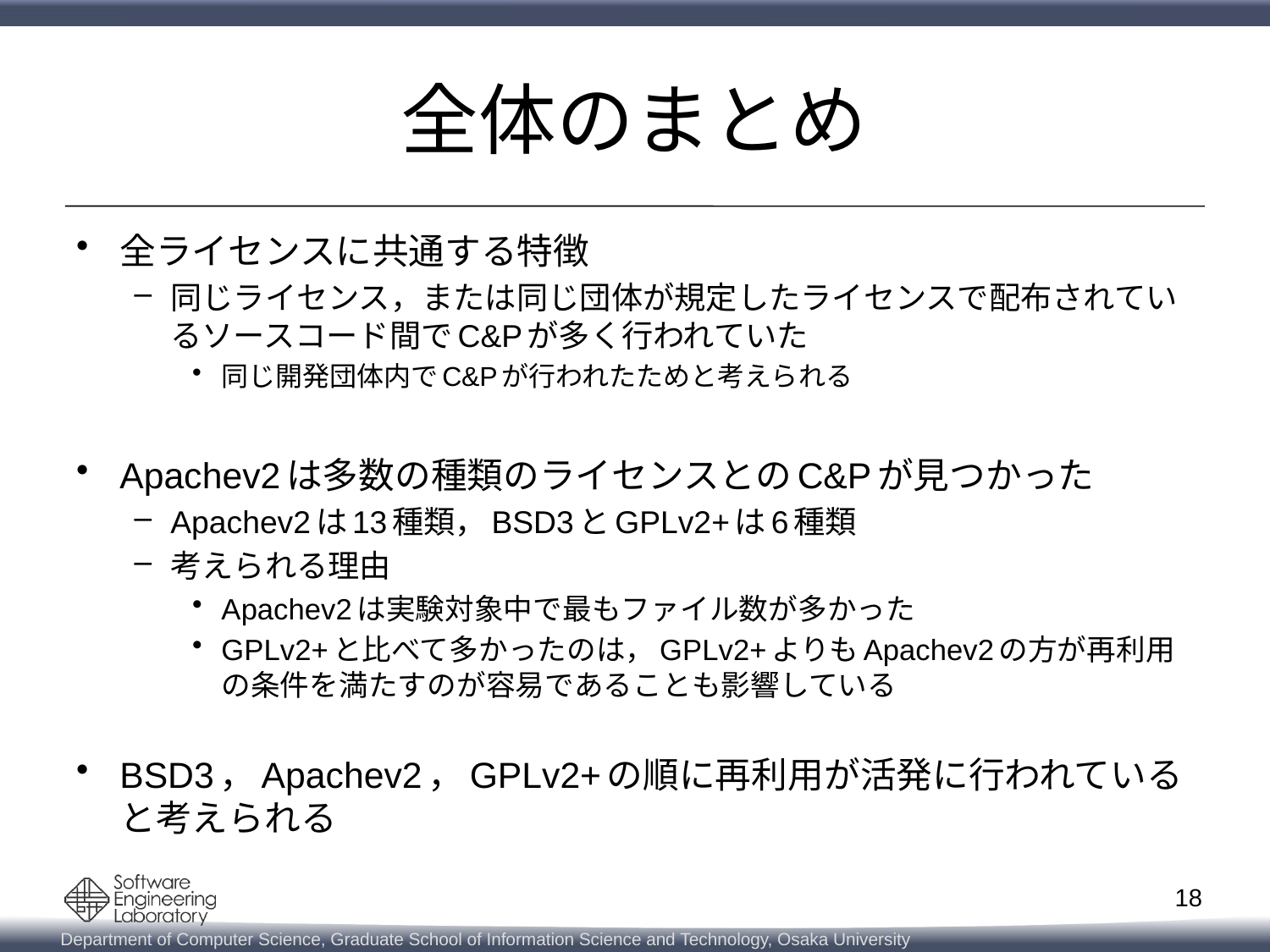

# 全体のまとめ
全ライセンスに共通する特徴
同じライセンス，または同じ団体が規定したライセンスで配布されているソースコード間でC&Pが多く行われていた
同じ開発団体内でC&Pが行われたためと考えられる

Apachev2は多数の種類のライセンスとのC&Pが見つかった
Apachev2は13種類，BSD3とGPLv2+は6種類
考えられる理由
Apachev2は実験対象中で最もファイル数が多かった
GPLv2+と比べて多かったのは，GPLv2+よりもApachev2の方が再利用の条件を満たすのが容易であることも影響している

BSD3，Apachev2，GPLv2+の順に再利用が活発に行われていると考えられる

18